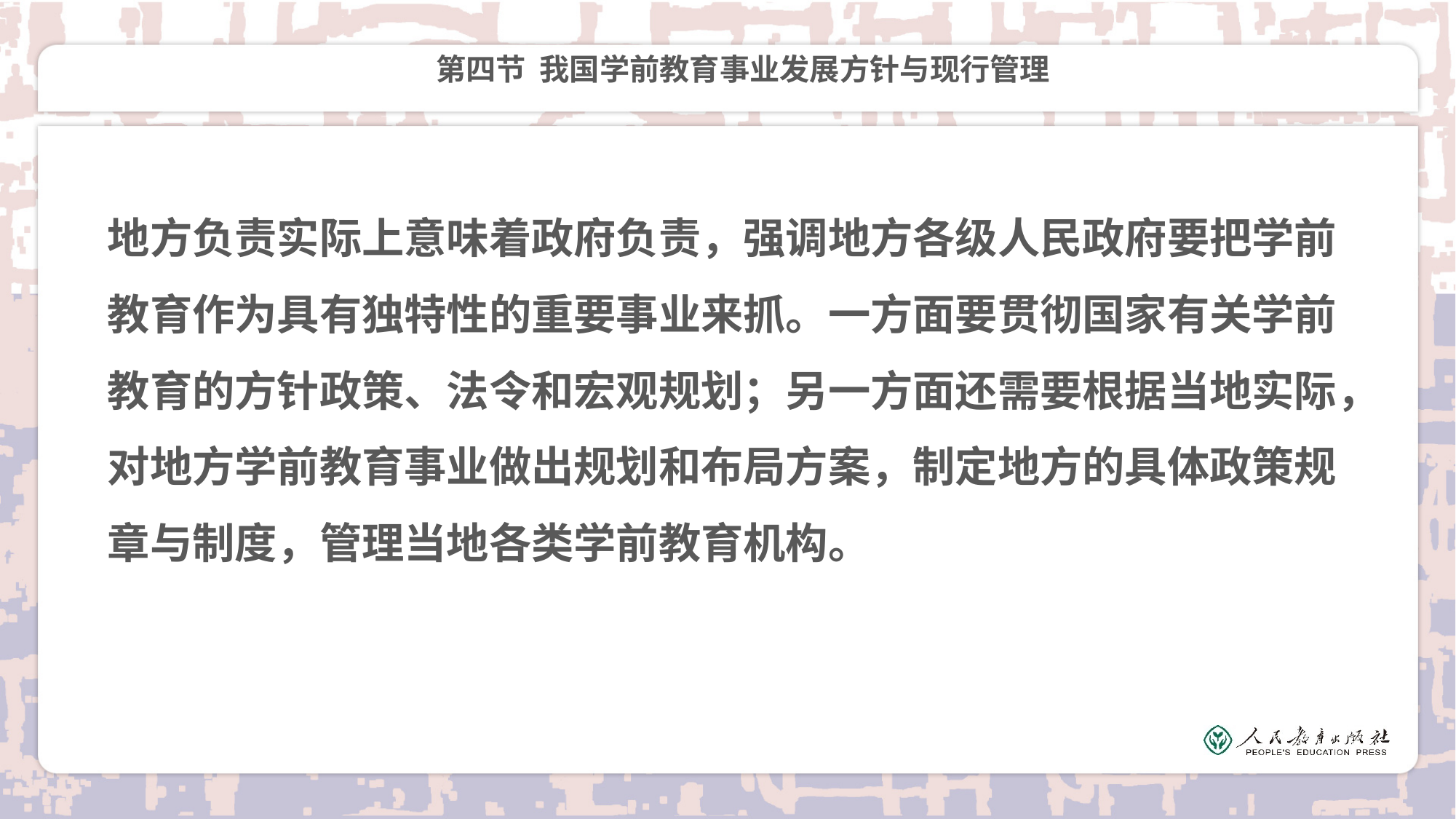

# 第四节  我国学前教育事业发展方针与现行管理
地方负责实际上意味着政府负责，强调地方各级人民政府要把学前教育作为具有独特性的重要事业来抓。一方面要贯彻国家有关学前教育的方针政策、法令和宏观规划；另一方面还需要根据当地实际，对地方学前教育事业做出规划和布局方案，制定地方的具体政策规章与制度，管理当地各类学前教育机构。